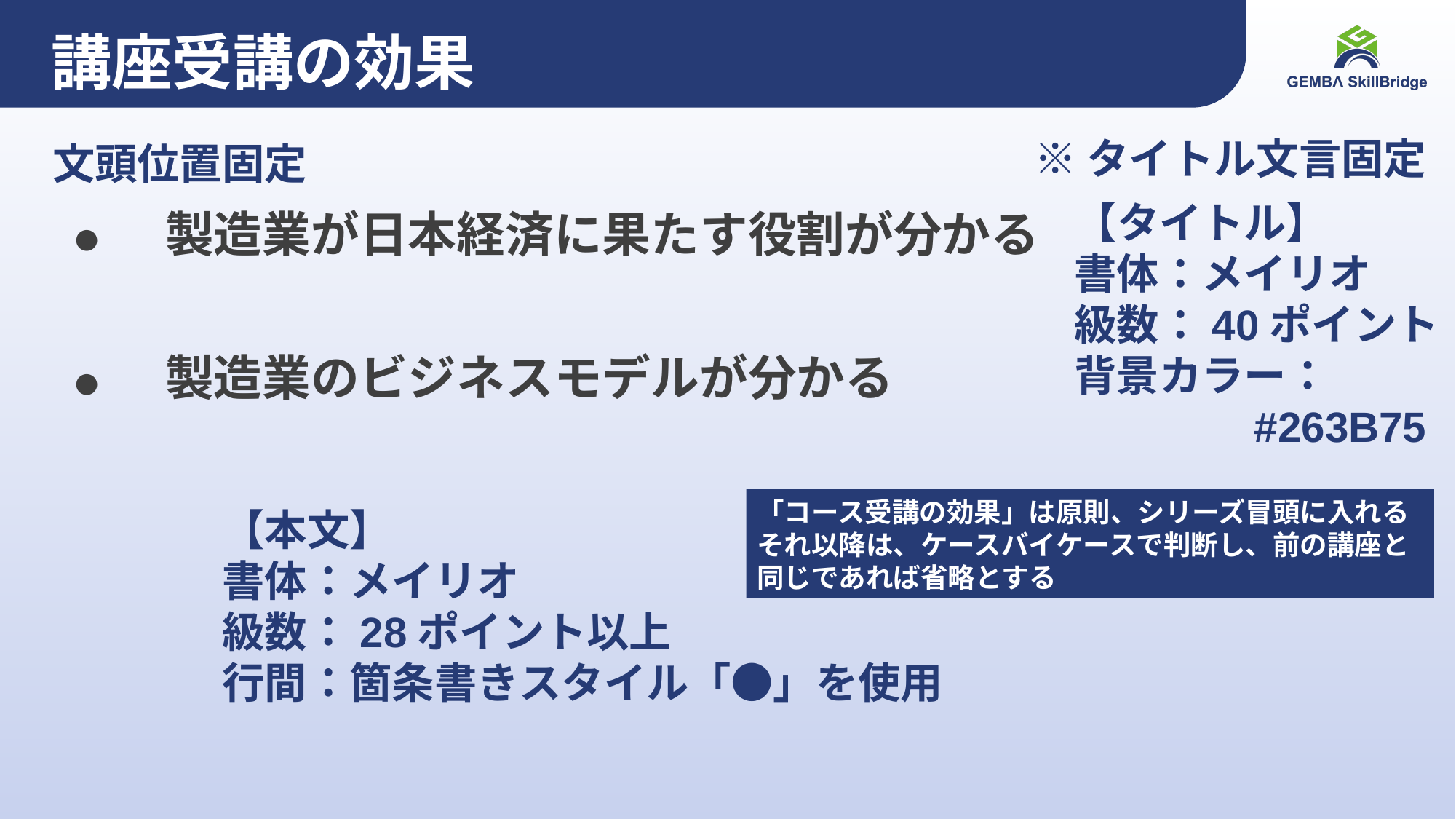

# 講座受講の効果
※タイトル文言固定
文頭位置固定
製造業が日本経済に果たす役割が分かる
製造業のビジネスモデルが分かる
【タイトル】
書体：メイリオ
級数：40ポイント
背景カラー：
　　　　#263B75

「コース受講の効果」は原則、シリーズ冒頭に入れる
それ以降は、ケースバイケースで判断し、前の講座と同じであれば省略とする
【本文】
書体：メイリオ
級数：28ポイント以上
行間：箇条書きスタイル「●」を使用